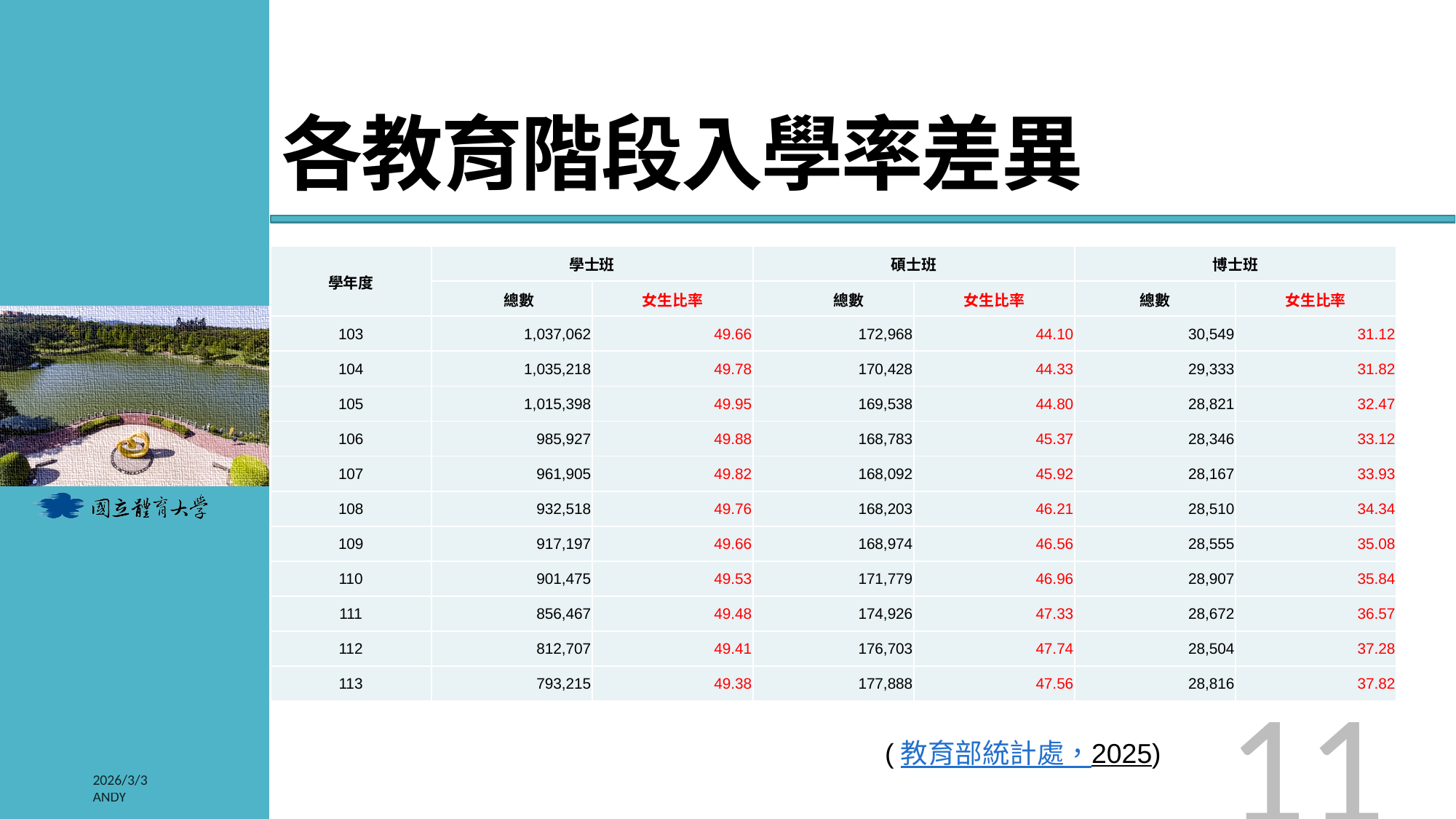

# 各教育階段入學率差異
| 學年度 | 學士班 |  | 碩士班 |  | 博士班 |  |
| --- | --- | --- | --- | --- | --- | --- |
|  | 總數 | 女生比率 | 總數 | 女生比率 | 總數 | 女生比率 |
| 103 | 1,037,062 | 49.66 | 172,968 | 44.10 | 30,549 | 31.12 |
| 104 | 1,035,218 | 49.78 | 170,428 | 44.33 | 29,333 | 31.82 |
| 105 | 1,015,398 | 49.95 | 169,538 | 44.80 | 28,821 | 32.47 |
| 106 | 985,927 | 49.88 | 168,783 | 45.37 | 28,346 | 33.12 |
| 107 | 961,905 | 49.82 | 168,092 | 45.92 | 28,167 | 33.93 |
| 108 | 932,518 | 49.76 | 168,203 | 46.21 | 28,510 | 34.34 |
| 109 | 917,197 | 49.66 | 168,974 | 46.56 | 28,555 | 35.08 |
| 110 | 901,475 | 49.53 | 171,779 | 46.96 | 28,907 | 35.84 |
| 111 | 856,467 | 49.48 | 174,926 | 47.33 | 28,672 | 36.57 |
| 112 | 812,707 | 49.41 | 176,703 | 47.74 | 28,504 | 37.28 |
| 113 | 793,215 | 49.38 | 177,888 | 47.56 | 28,816 | 37.82 |
11
(教育部統計處，2025)
2026/3/3
Andy